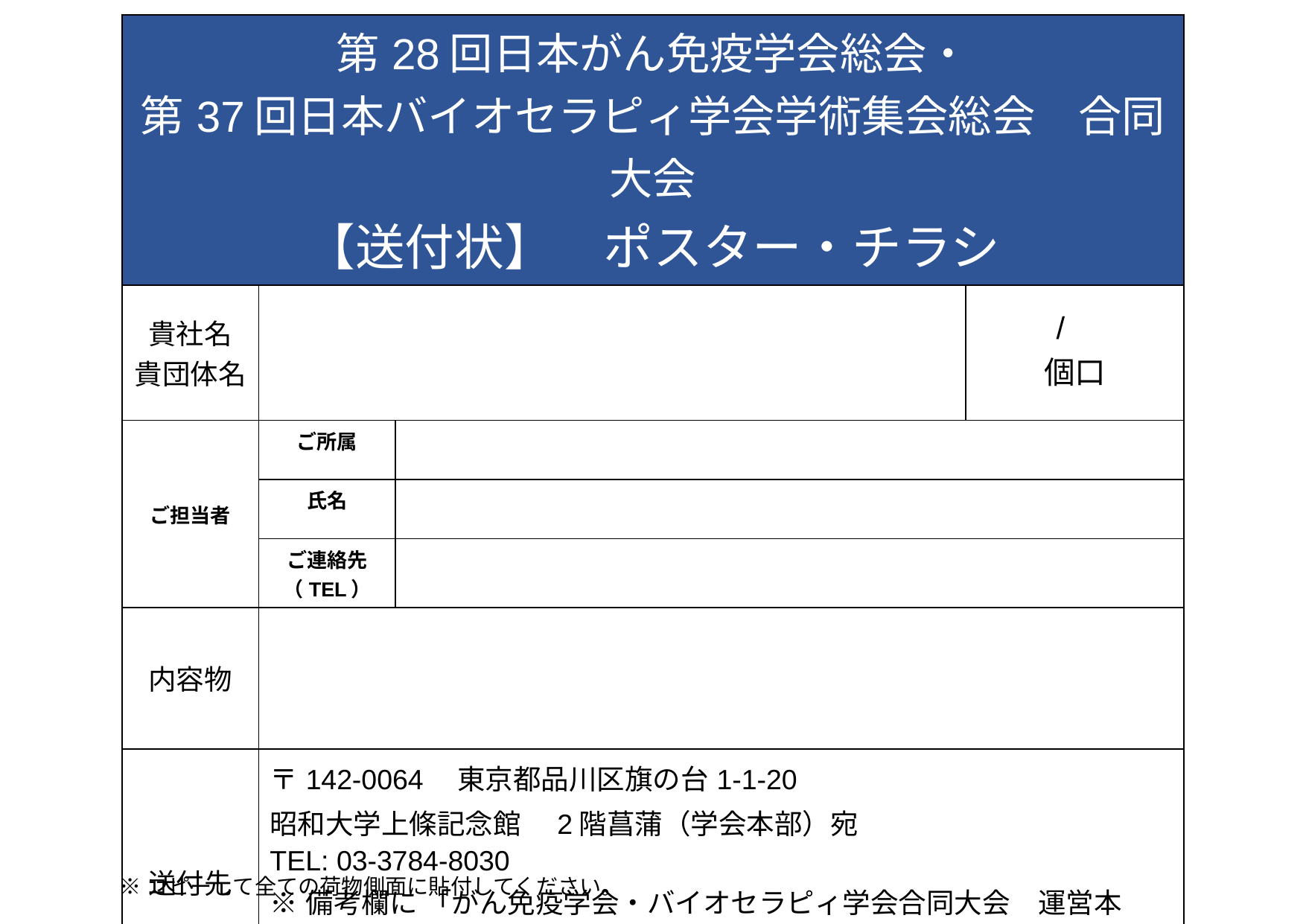

| 第28回日本がん免疫学会総会・ 第37回日本バイオセラピィ学会学術集会総会　合同大会 【送付状】　ポスター・チラシ |  |  |  |
| --- | --- | --- | --- |
| 貴社名 貴団体名 |  |  | /　　　個口 |
| ご担当者 | ご所属 |  |  |
|  | 氏名 |  |  |
|  | ご連絡先（TEL） |  |  |
| 内容物 |  |  |  |
| 送付先 | 〒142-0064　東京都品川区旗の台1-1-20 昭和大学上條記念館　2階菖蒲（学会本部）宛 TEL: 03-3784-8030 ※備考欄に 「がん免疫学会・バイオセラピィ学会合同大会　運営本部」 　 とご記入ください。 |  |  |
| 必着日 | 2024年７月10日（水） 午前中 必着 |  |  |
※コピーして全ての荷物側面に貼付してください。